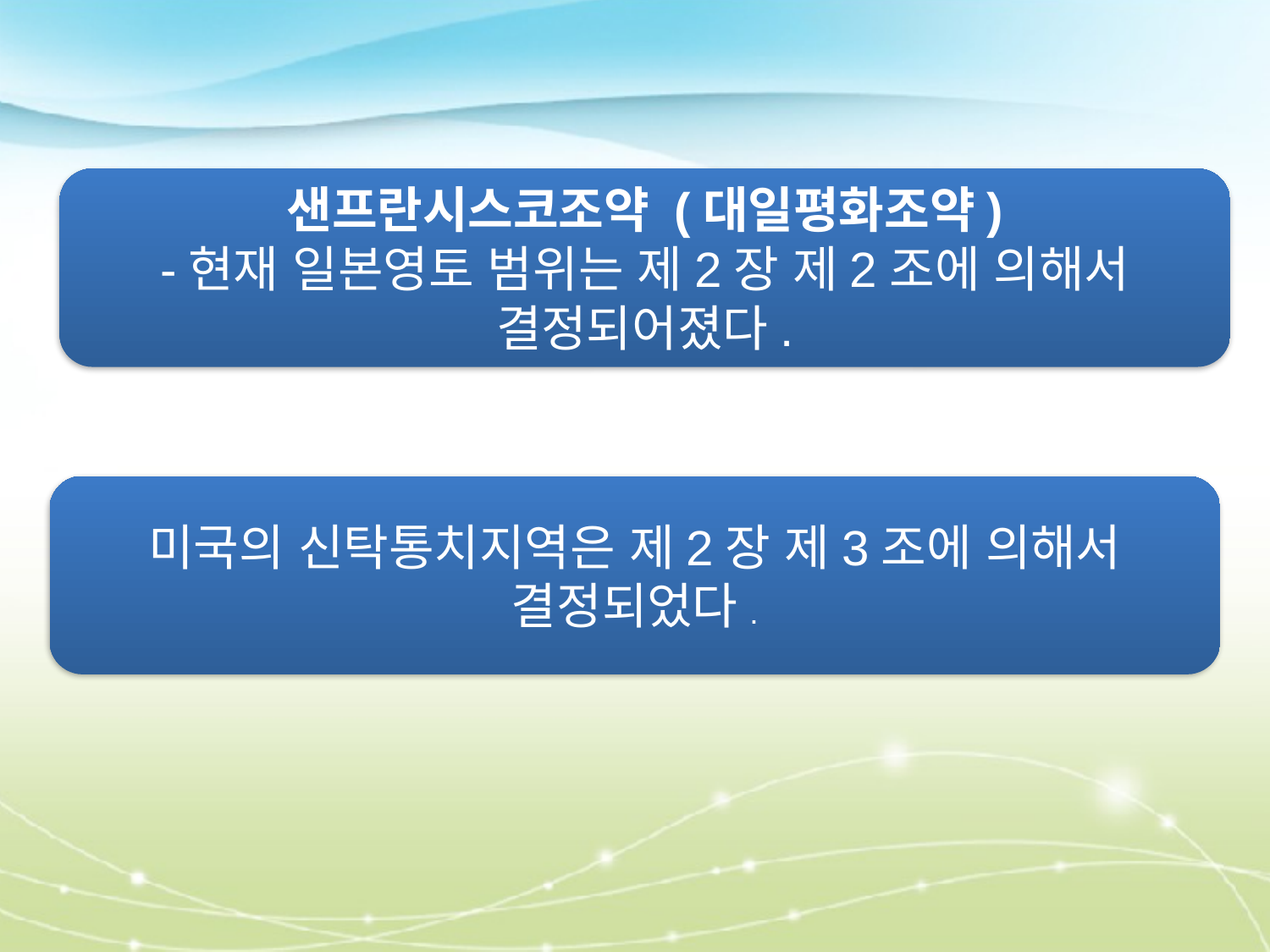

샌프란시스코조약 (대일평화조약)
-현재 일본영토 범위는 제2장 제2조에 의해서 결정되어졌다.
미국의 신탁통치지역은 제2장 제3조에 의해서 결정되었다.